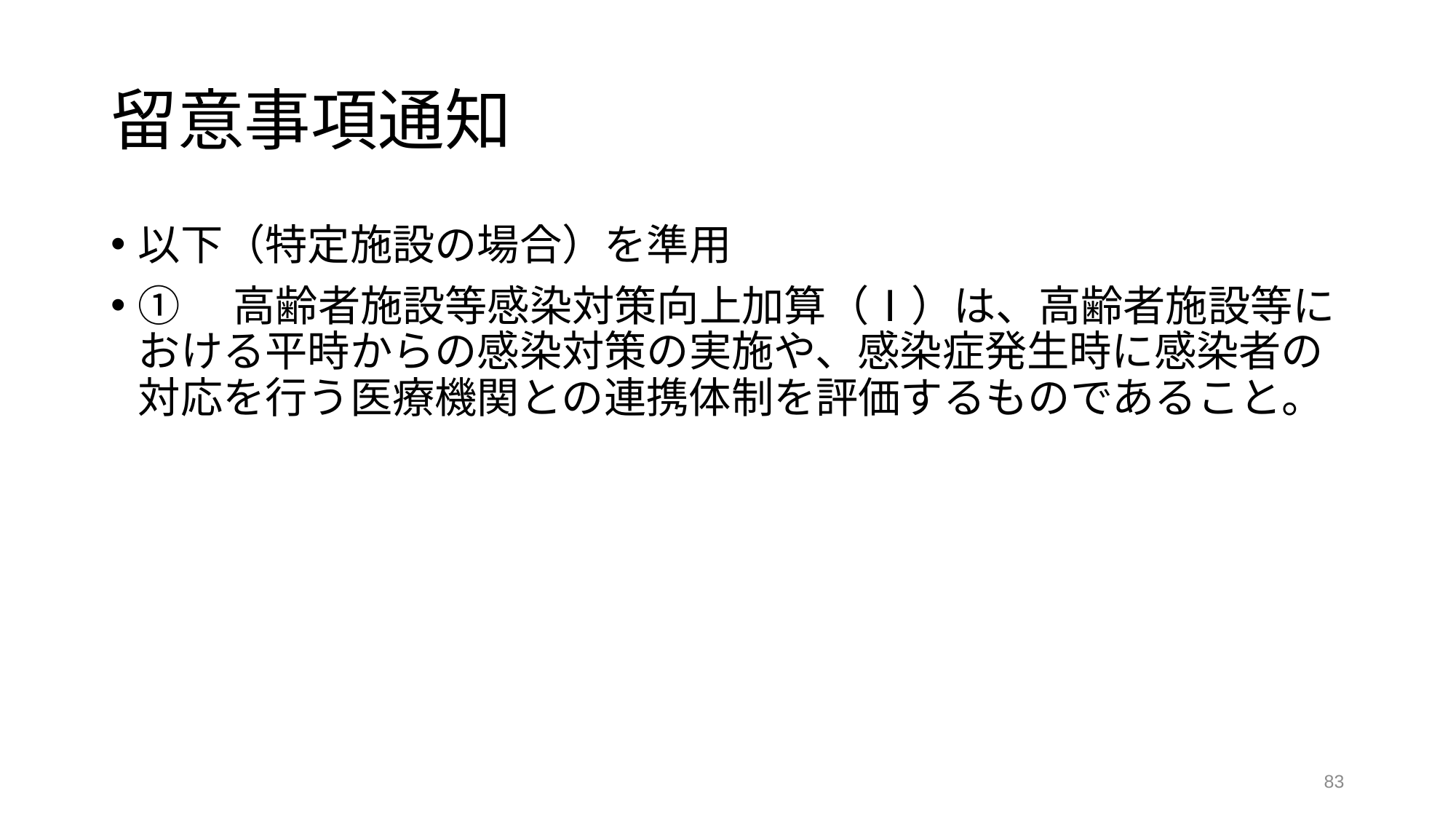

# 留意事項通知
以下（特定施設の場合）を準用
①　高齢者施設等感染対策向上加算（Ⅰ）は、高齢者施設等における平時からの感染対策の実施や、感染症発生時に感染者の対応を行う医療機関との連携体制を評価するものであること。
83